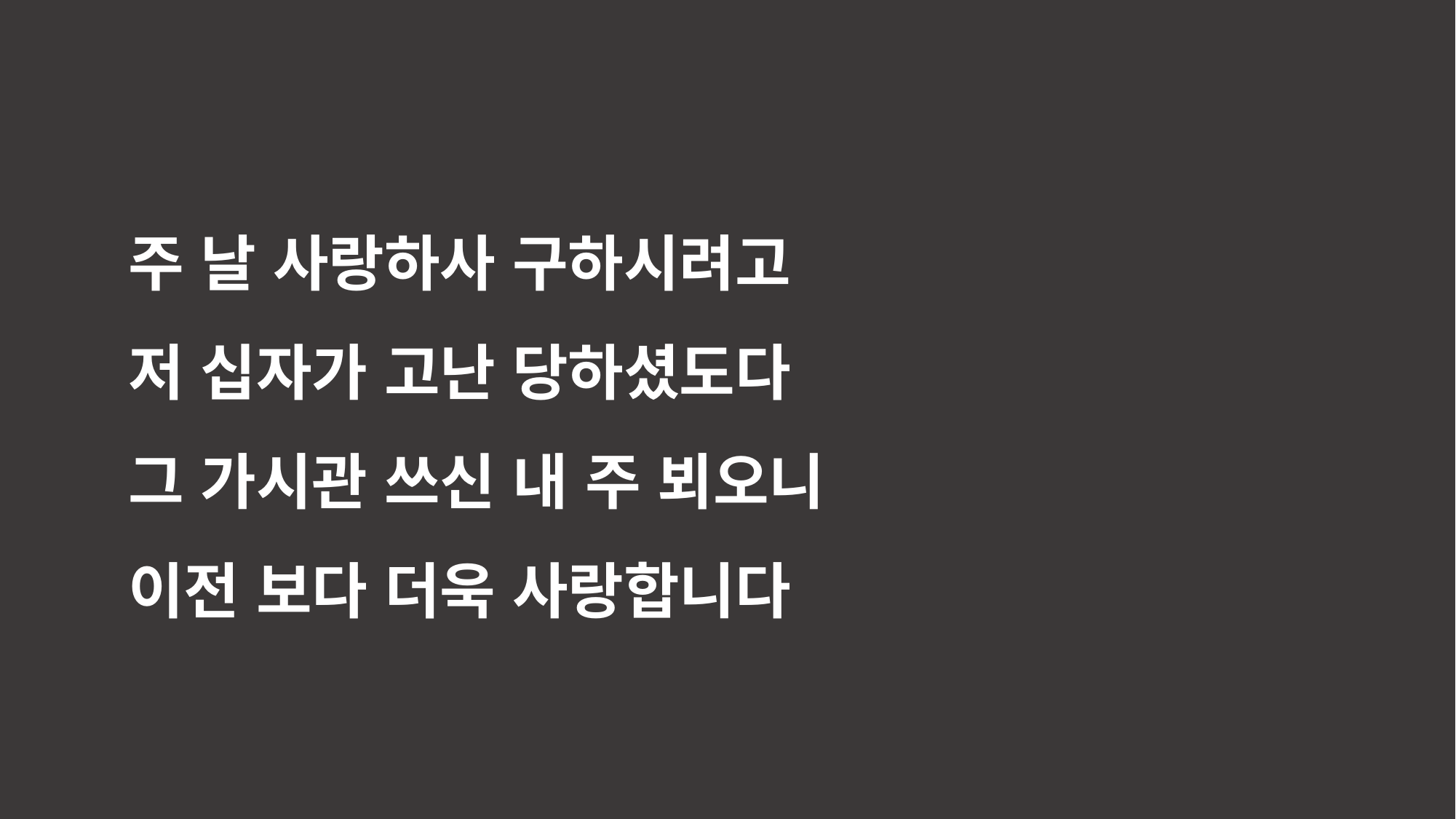

주 날 사랑하사 구하시려고
저 십자가 고난 당하셨도다
그 가시관 쓰신 내 주 뵈오니
이전 보다 더욱 사랑합니다